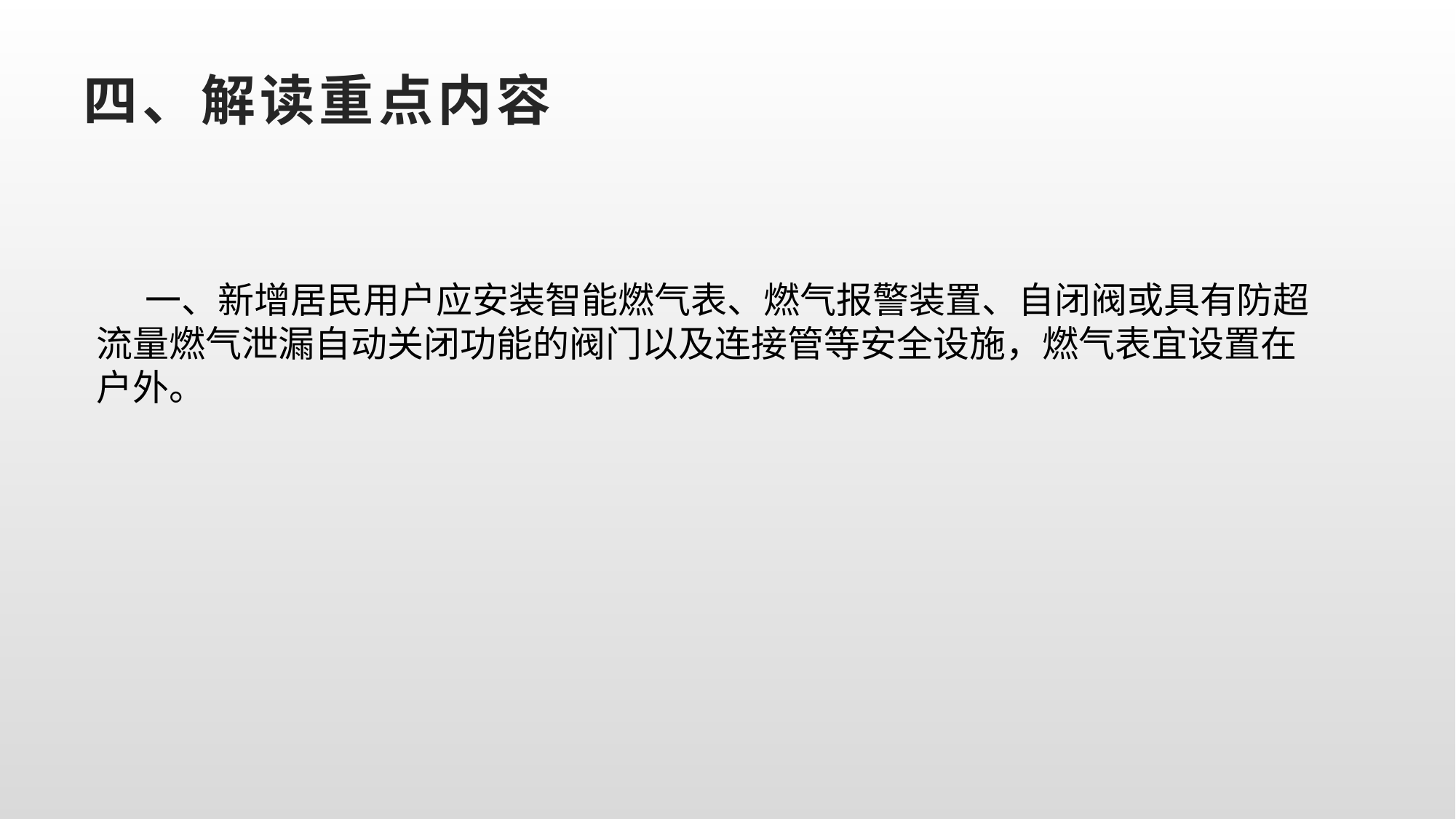

# 四、解读重点内容
一、新增居民用户应安装智能燃气表、燃气报警装置、自闭阀或具有防超流量燃气泄漏自动关闭功能的阀门以及连接管等安全设施，燃气表宜设置在户外。